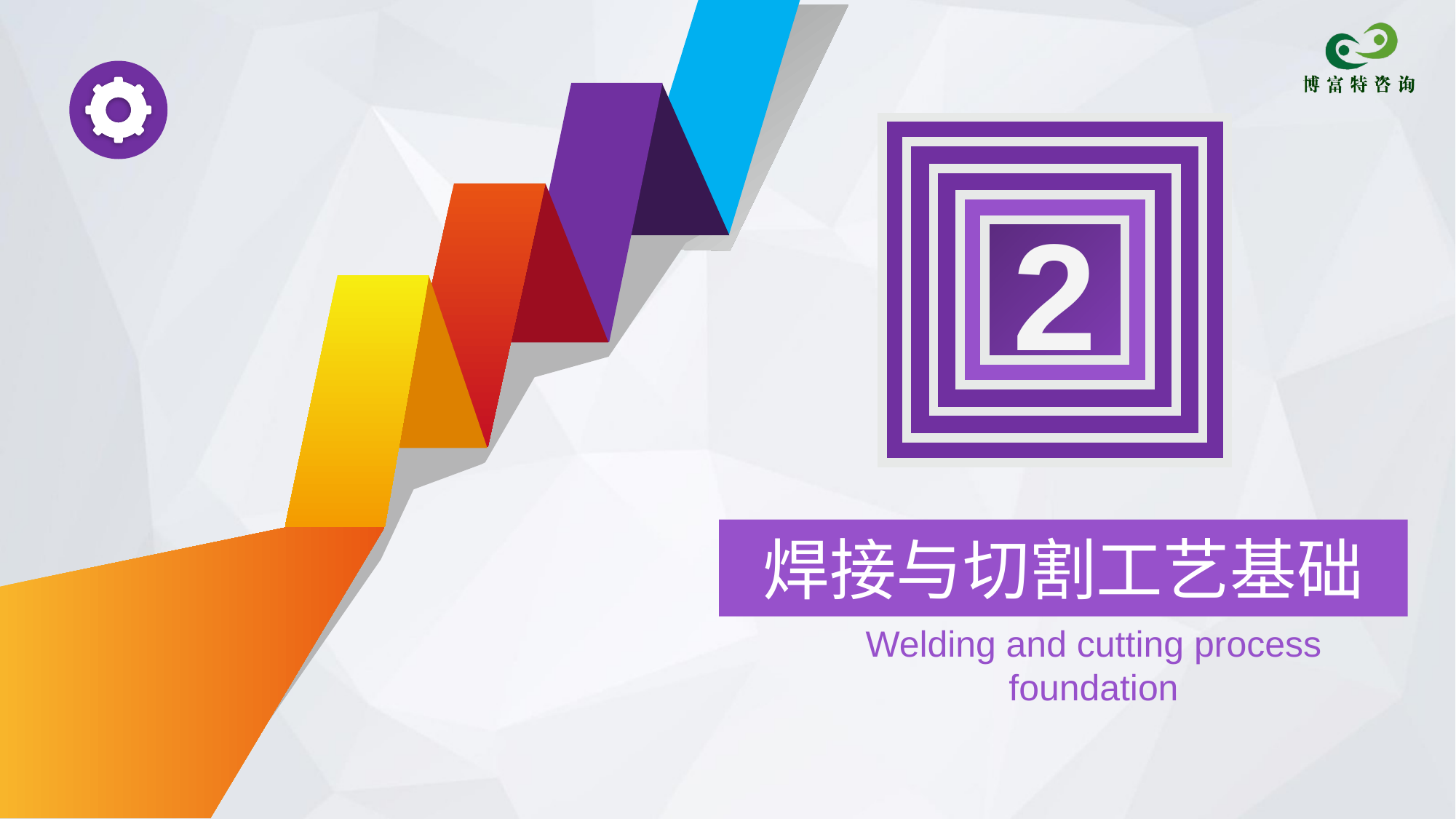

2
焊接与切割工艺基础
Welding and cutting process foundation